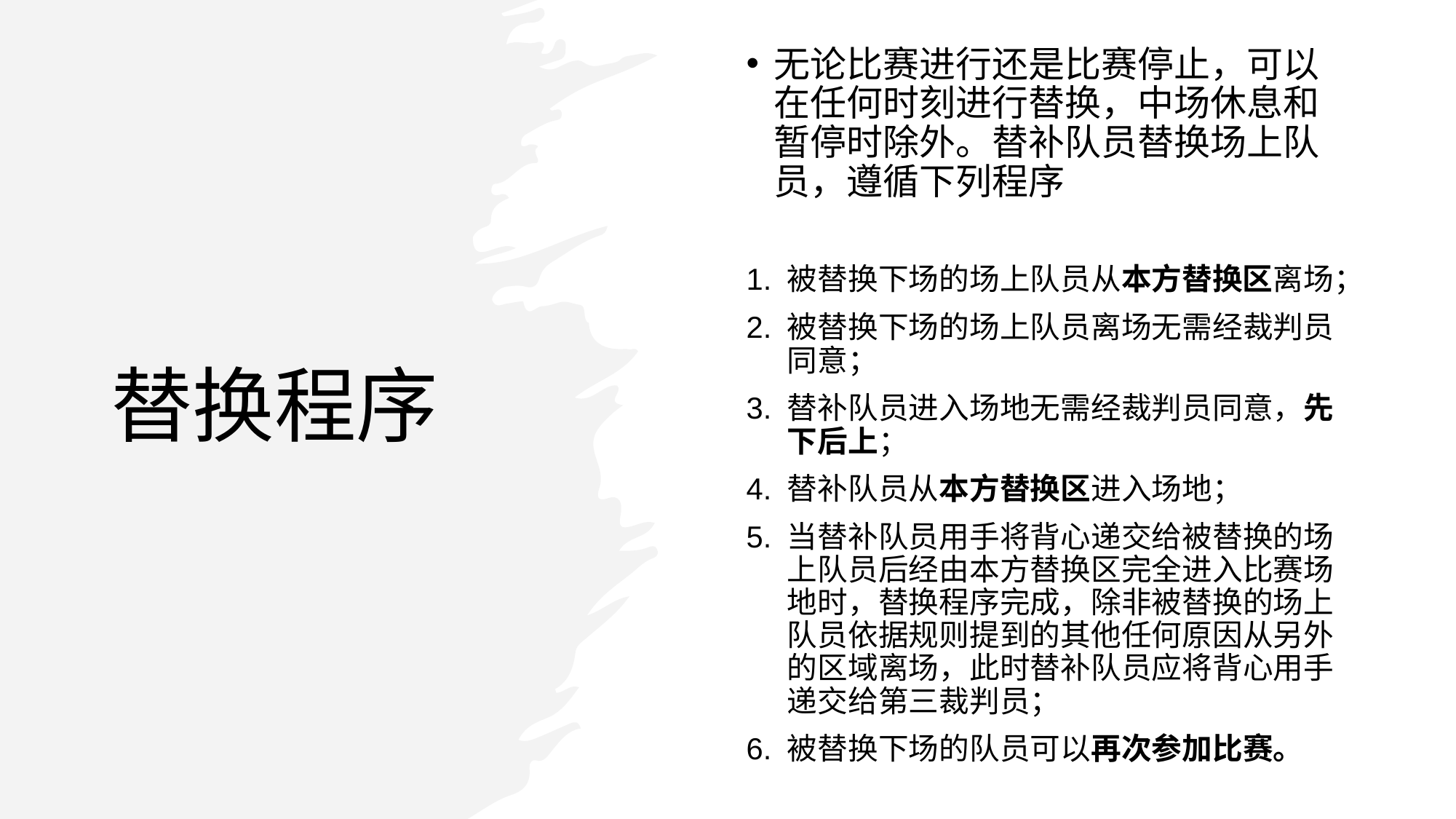

无论比赛进行还是比赛停止，可以在任何时刻进行替换，中场休息和暂停时除外。替补队员替换场上队员，遵循下列程序

被替换下场的场上队员从本方替换区离场；
被替换下场的场上队员离场无需经裁判员同意；
替补队员进入场地无需经裁判员同意，先下后上；
替补队员从本方替换区进入场地；
当替补队员用手将背心递交给被替换的场上队员后经由本方替换区完全进入比赛场地时，替换程序完成，除非被替换的场上队员依据规则提到的其他任何原因从另外的区域离场，此时替补队员应将背心用手递交给第三裁判员；
被替换下场的队员可以再次参加比赛。

# 替换程序